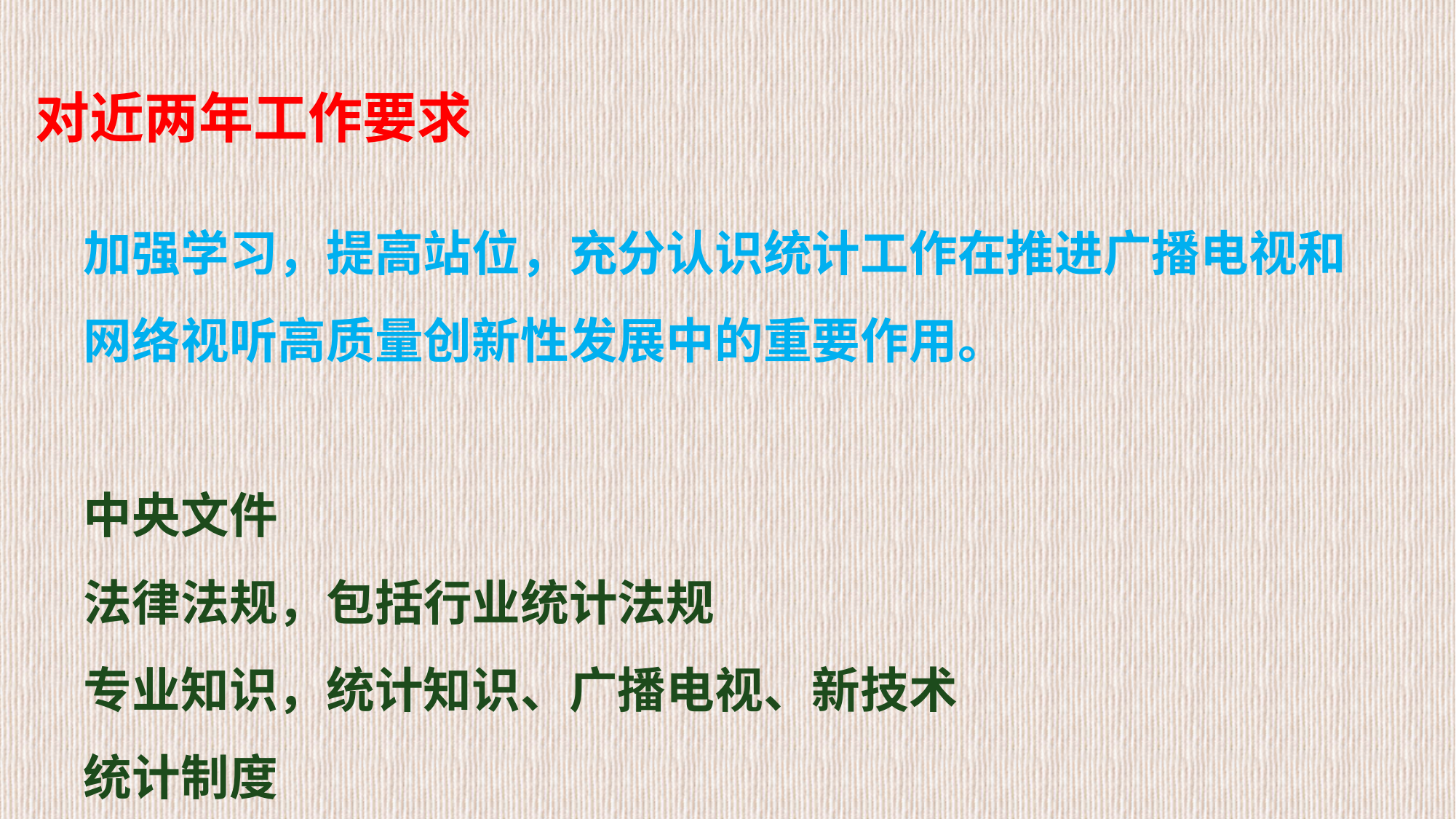

# 对近两年工作要求
加强学习，提高站位，充分认识统计工作在推进广播电视和网络视听高质量创新性发展中的重要作用。

中央文件
法律法规，包括行业统计法规
专业知识，统计知识、广播电视、新技术
统计制度